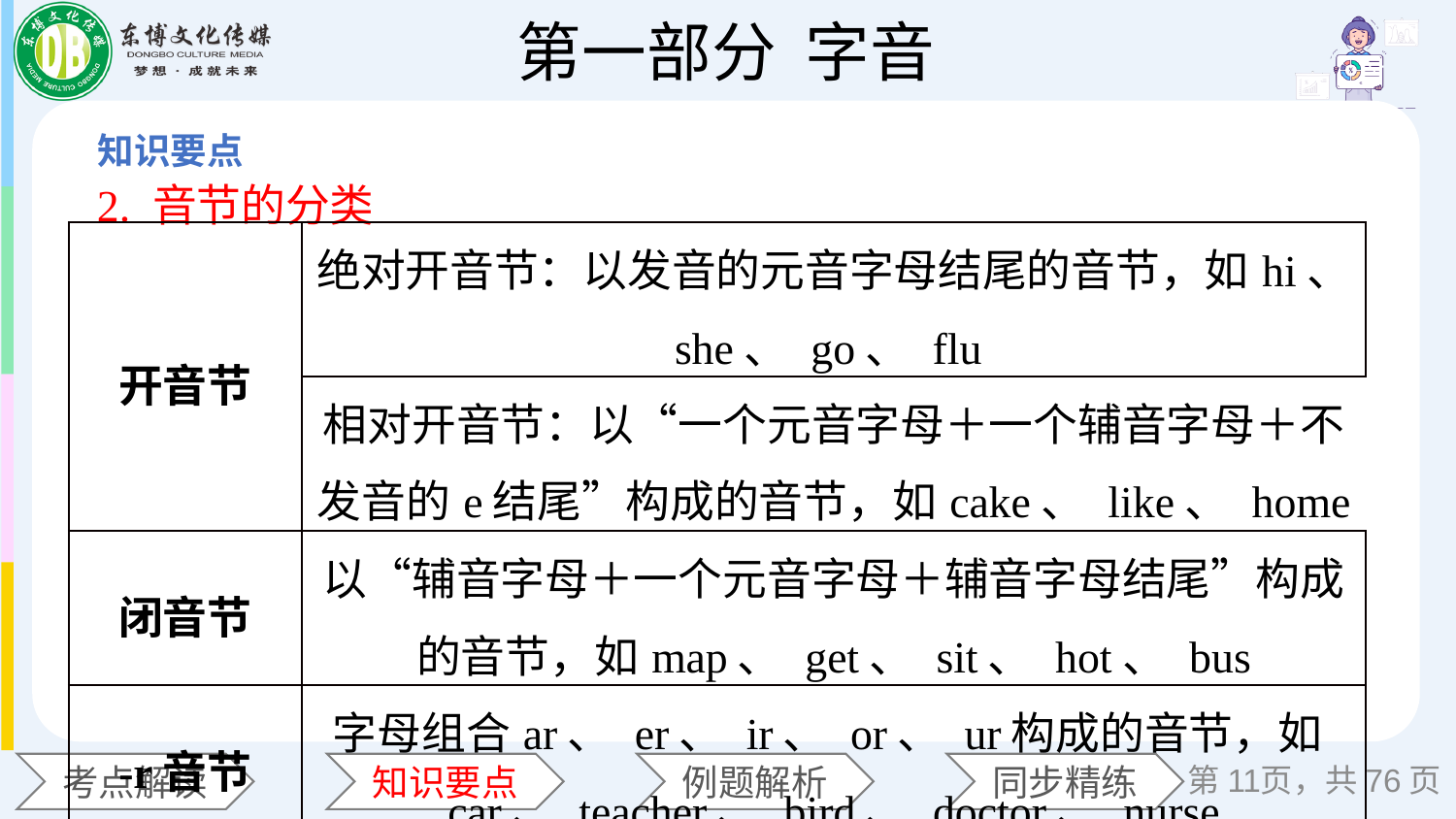

2. 音节的分类

| 开音节 | 绝对开音节：以发音的元音字母结尾的音节，如hi、 she、 go、 flu |
| --- | --- |
|  | 相对开音节：以“一个元音字母＋一个辅音字母＋不发音的e结尾”构成的音节，如cake、 like、 home |
| 闭音节 | 以“辅音字母＋一个元音字母＋辅音字母结尾”构成的音节，如map、 get、 sit、 hot、 bus |
| -r音节 | 字母组合ar、 er、 ir、 or、 ur构成的音节，如car、 teacher、 bird、 doctor、 nurse |
第11页，共76页